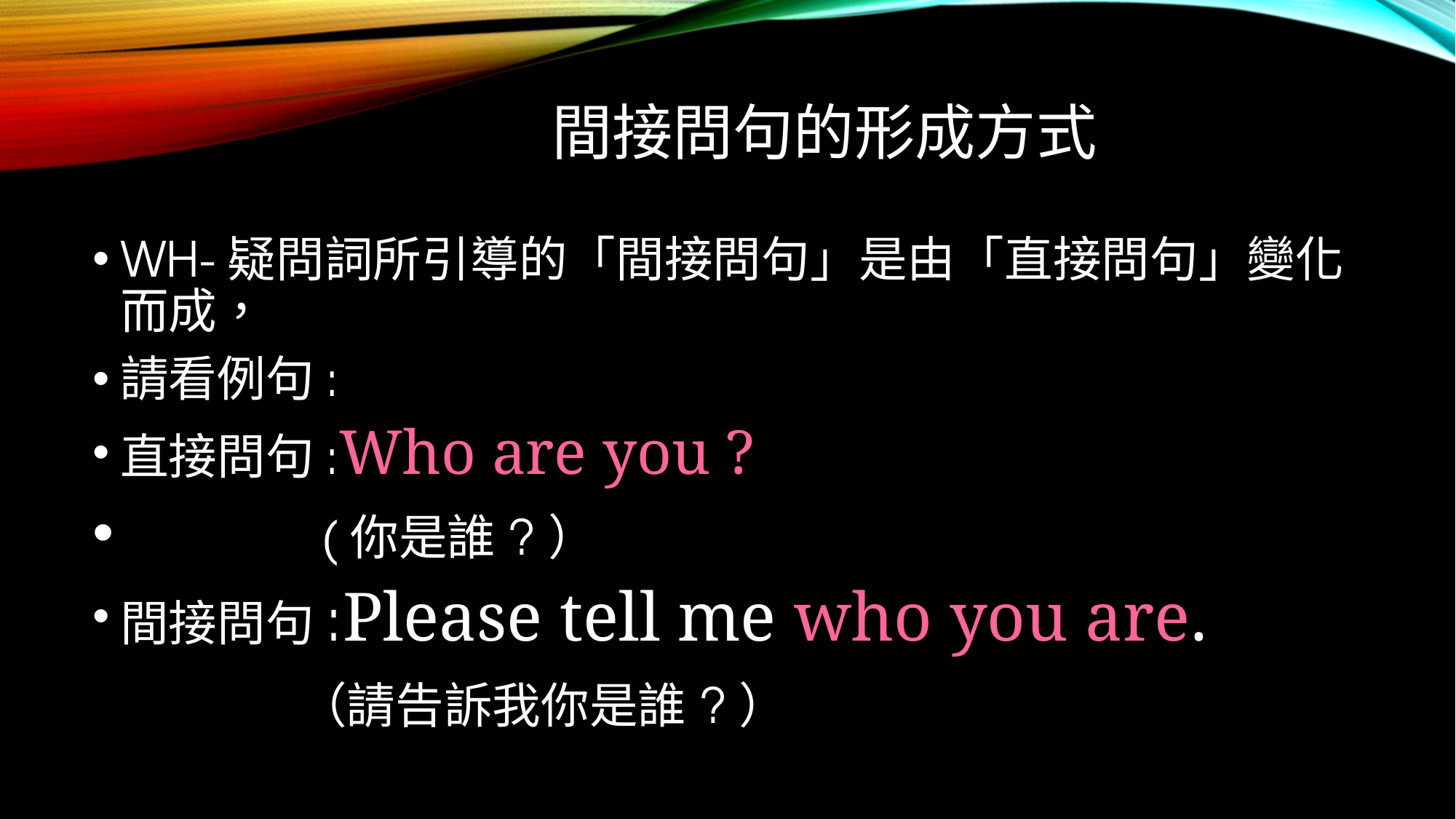

# 間接問句的形成方式
WH-疑問詞所引導的「間接問句」是由「直接問句」變化而成，
請看例句:
直接問句:Who are you ?
            (你是誰?）
間接問句:Please tell me who you are.
              （請告訴我你是誰?）